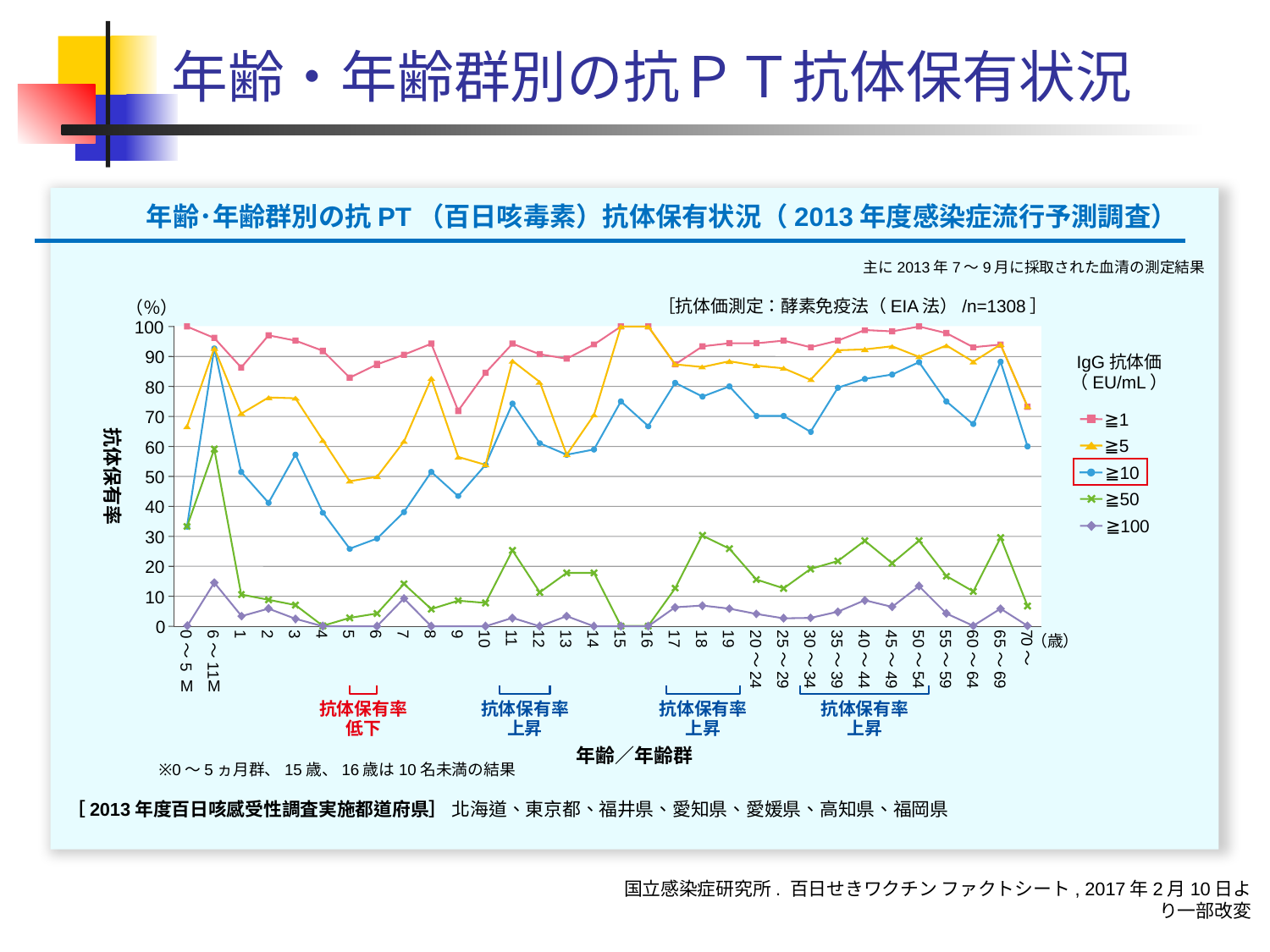

年齢・年齢群別の抗ＰＴ抗体保有状況

年齢･年齢群別の抗PT（百日咳毒素）抗体保有状況（2013年度感染症流行予測調査）
主に2013年7～9月に採取された血清の測定結果
［抗体価測定：酵素免疫法（EIA法）/n=1308］
（％）
100

90
IgG抗体価
（EU/mL）
80
70
≧1

抗体保有率
≧5
60

≧10
50

≧50

40

≧100

30
20
10
0
20～24
25～29
30～34
35～39
40～44
45～49
50～54
55～59
60～64
65～69
70～
0～5
M
6～11
M
1
2
3
4
5
6
7
8
9
10
11
12
13
14
15
16
17
18
19
（歳）

抗体保有率
低下
抗体保有率
上昇
抗体保有率
上昇
抗体保有率
上昇
年齢／年齢群
※0～5ヵ月群、15歳、16歳は10名未満の結果

［2013年度百日咳感受性調査実施都道府県］ 北海道、東京都、福井県、愛知県、愛媛県、高知県、福岡県
国立感染症研究所. 百日せきワクチン ファクトシート, 2017年2月10日より一部改変